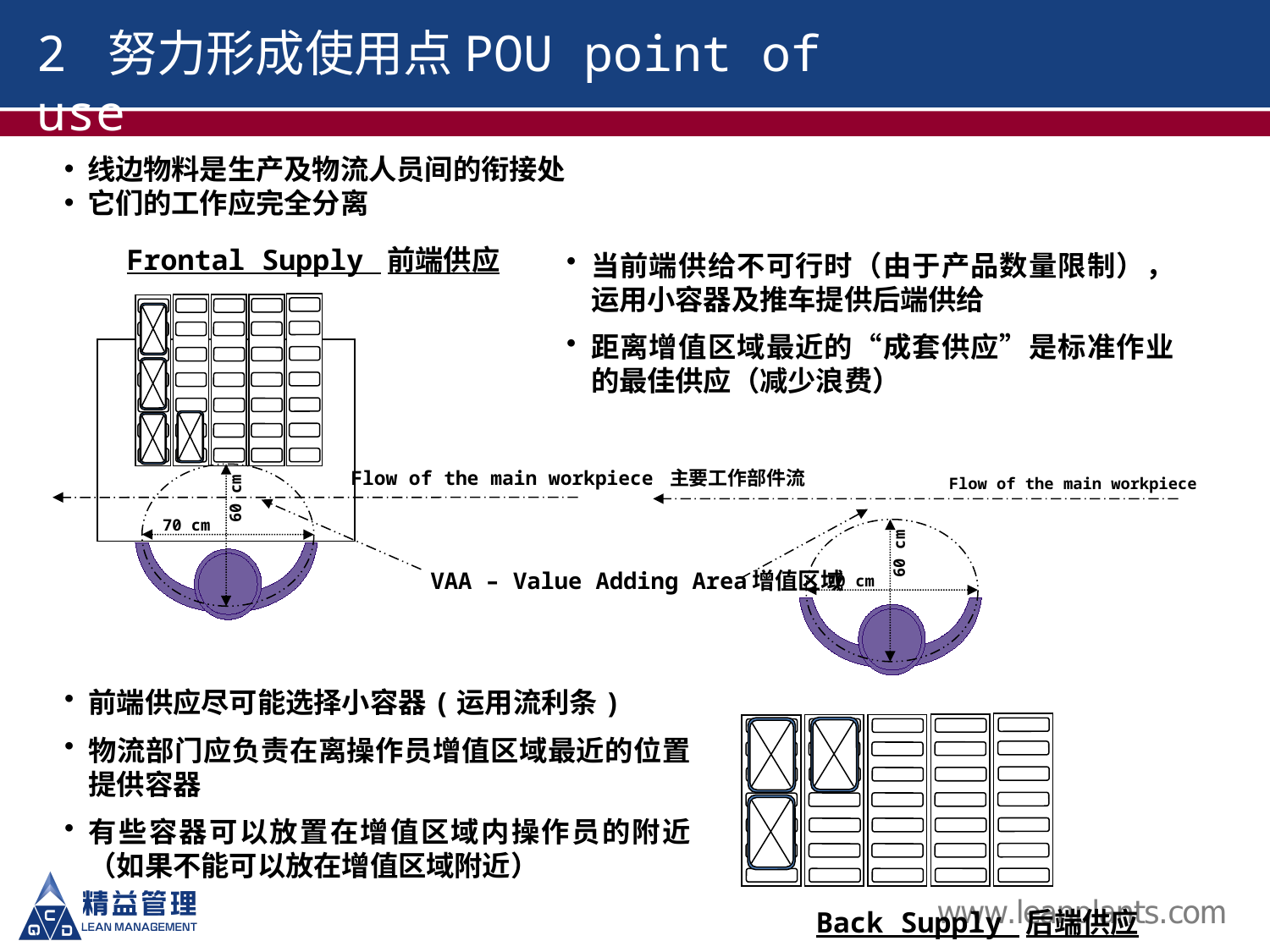

2 努力形成使用点POU point of use
 线边物料是生产及物流人员间的衔接处
 它们的工作应完全分离
Frontal Supply 前端供应

Flow of the main workpiece 主要工作部件流

60 cm
70 cm

VAA – Value Adding Area增值区域
当前端供给不可行时（由于产品数量限制），运用小容器及推车提供后端供给
距离增值区域最近的“成套供应”是标准作业的最佳供应（减少浪费）
Flow of the main workpiece

60 cm
70 cm

Back Supply 后端供应
前端供应尽可能选择小容器(运用流利条)
物流部门应负责在离操作员增值区域最近的位置提供容器
有些容器可以放置在增值区域内操作员的附近（如果不能可以放在增值区域附近）